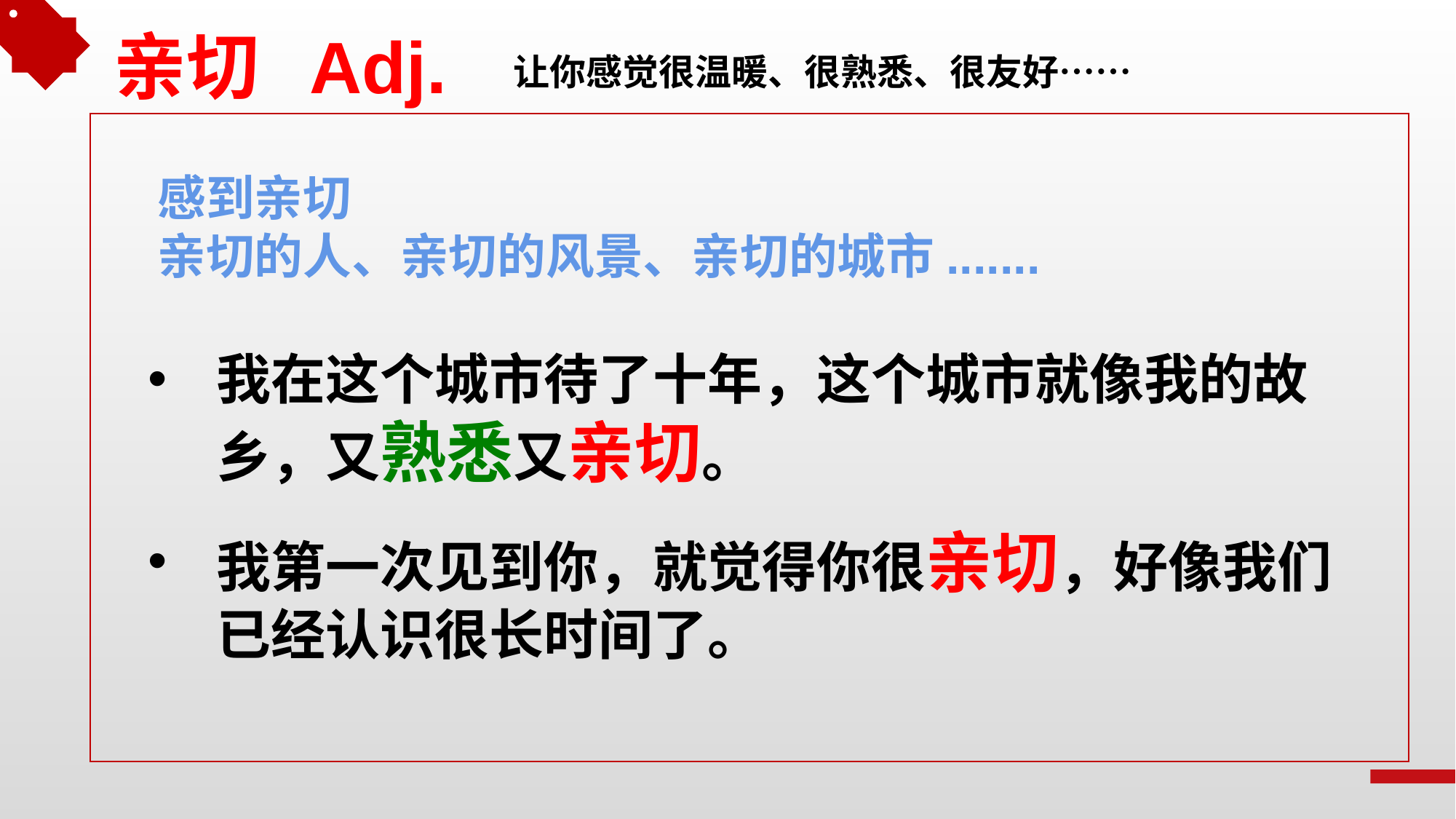

亲切  Adj.
让你感觉很温暖、很熟悉、很友好……

感到亲切
亲切的人、亲切的风景、亲切的城市.......
我在这个城市待了十年，这个城市就像我的故乡，又熟悉又亲切。
我第一次见到你，就觉得你很亲切，好像我们已经认识很长时间了。